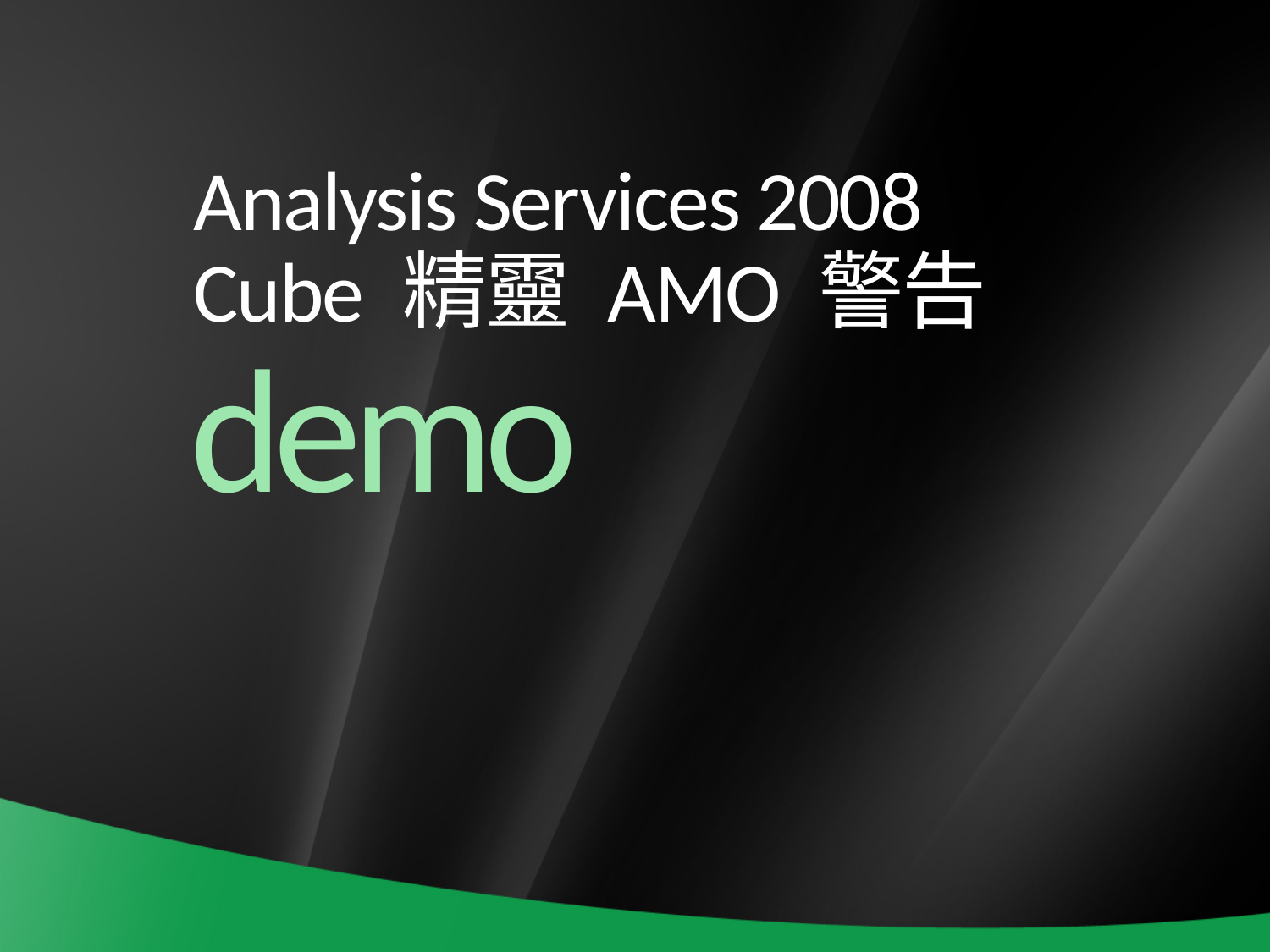

# Analysis Services 2008 Cube 精靈 AMO 警告
demo